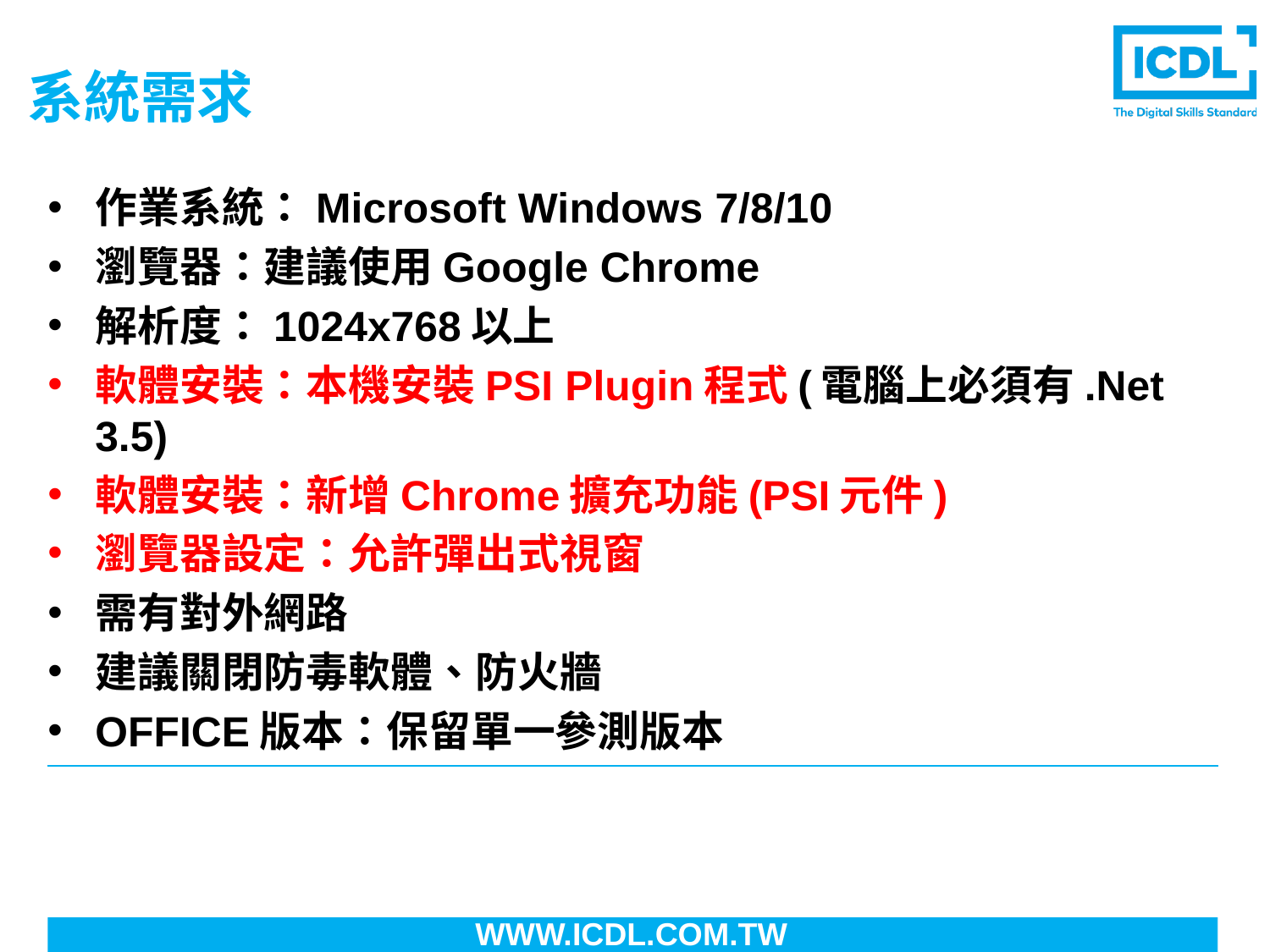

# 系統需求
作業系統：Microsoft Windows 7/8/10
瀏覽器：建議使用Google Chrome
解析度：1024x768以上
軟體安裝：本機安裝PSI Plugin程式(電腦上必須有.Net 3.5)
軟體安裝：新增Chrome擴充功能(PSI元件)
瀏覽器設定：允許彈出式視窗
需有對外網路
建議關閉防毒軟體、防火牆
OFFICE版本：保留單一參測版本
  WWW.ICDL.COM.TW